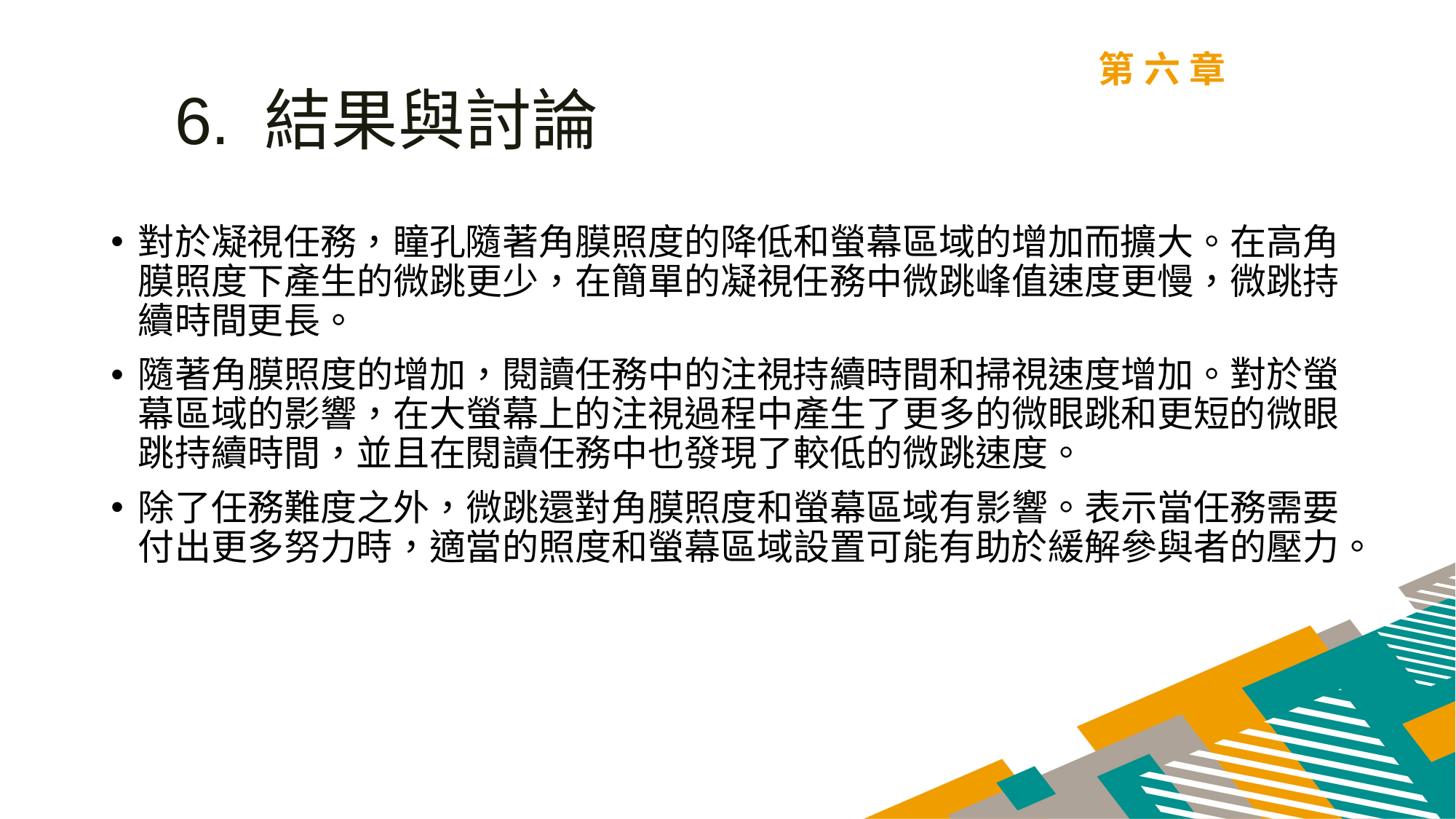

第六章
6. 結果與討論
對於凝視任務，瞳孔隨著角膜照度的降低和螢幕區域的增加而擴大。在高角膜照度下產生的微跳更少，在簡單的凝視任務中微跳峰值速度更慢，微跳持續時間更長。
隨著角膜照度的增加，閱讀任務中的注視持續時間和掃視速度增加。對於螢幕區域的影響，在大螢幕上的注視過程中產生了更多的微眼跳和更短的微眼跳持續時間，並且在閱讀任務中也發現了較低的微跳速度。
除了任務難度之外，微跳還對角膜照度和螢幕區域有影響。表示當任務需要付出更多努力時，適當的照度和螢幕區域設置可能有助於緩解參與者的壓力。